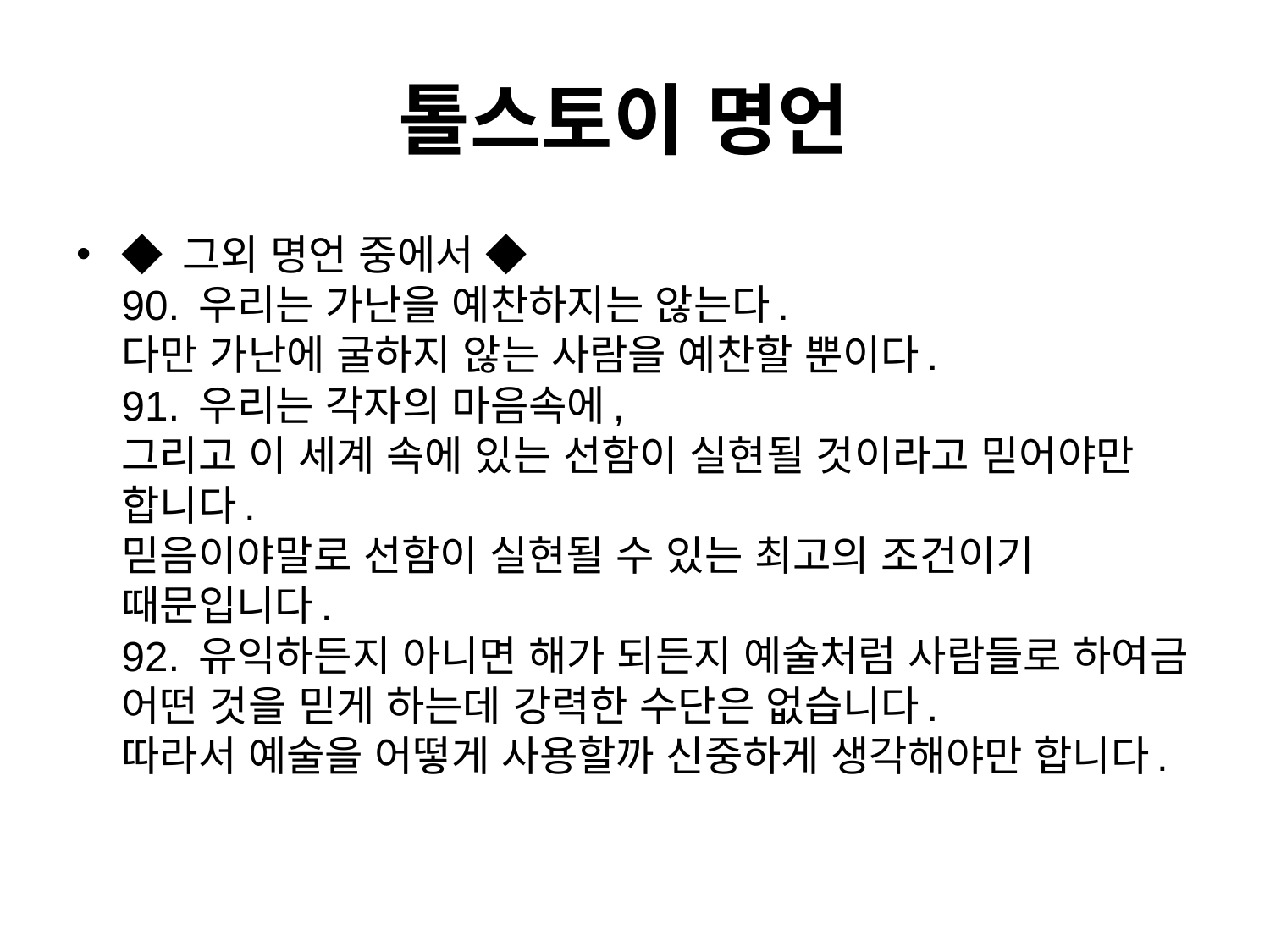

# 톨스토이 명언
◆ 그외 명언 중에서 ◆
90. 우리는 가난을 예찬하지는 않는다.
다만 가난에 굴하지 않는 사람을 예찬할 뿐이다.
91. 우리는 각자의 마음속에,
그리고 이 세계 속에 있는 선함이 실현될 것이라고 믿어야만 합니다.
믿음이야말로 선함이 실현될 수 있는 최고의 조건이기 때문입니다.
92. 유익하든지 아니면 해가 되든지 예술처럼 사람들로 하여금
어떤 것을 믿게 하는데 강력한 수단은 없습니다.
따라서 예술을 어떻게 사용할까 신중하게 생각해야만 합니다.